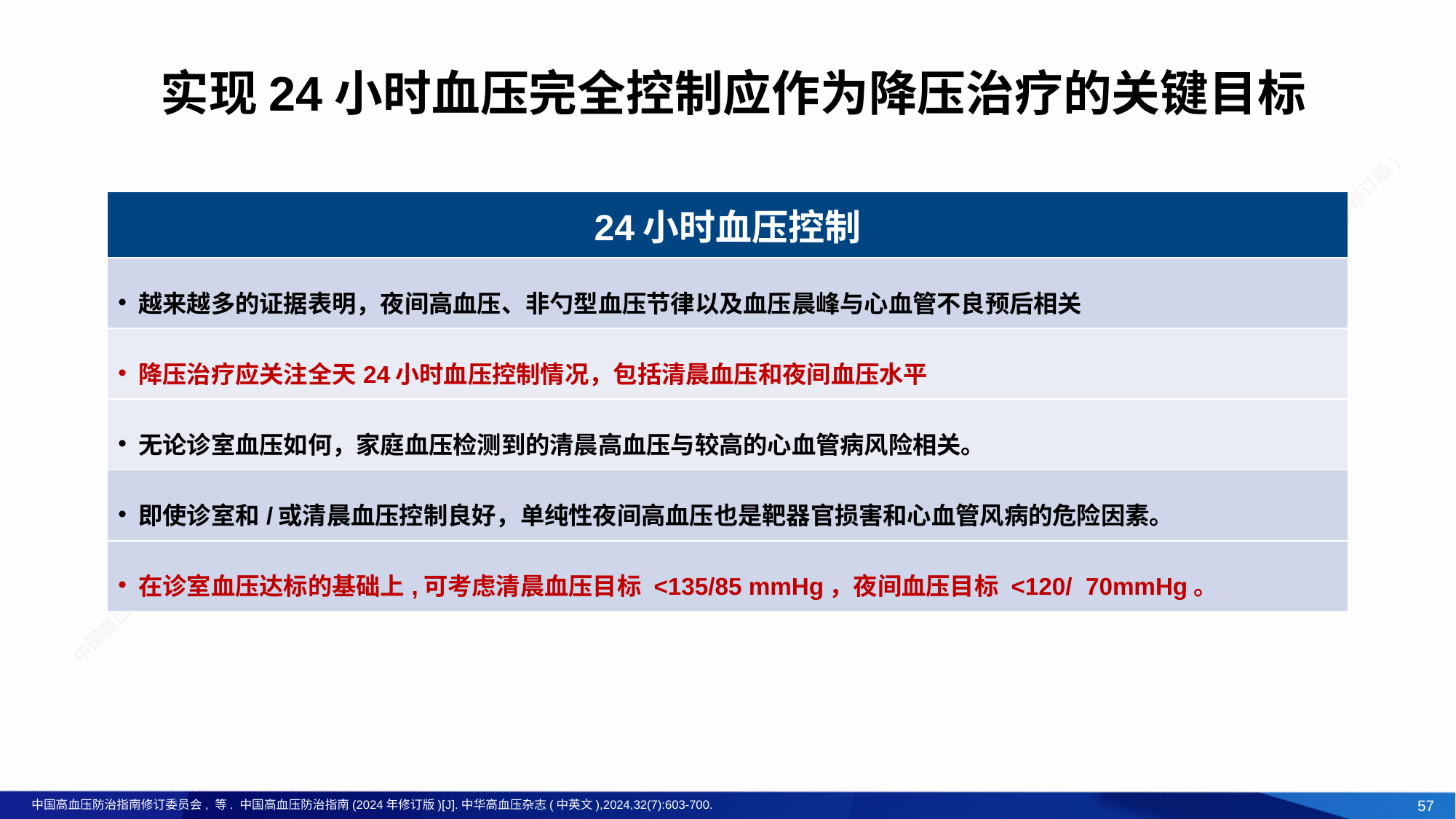

实现24小时血压完全控制应作为降压治疗的关键目标
| 24小时血压控制 |
| --- |
| 越来越多的证据表明，夜间高血压、非勺型血压节律以及血压晨峰与心血管不良预后相关 |
| 降压治疗应关注全天24小时血压控制情况，包括清晨血压和夜间血压水平 |
| 无论诊室血压如何，家庭血压检测到的清晨高血压与较高的心血管病风险相关。 |
| 即使诊室和/或清晨血压控制良好，单纯性夜间高血压也是靶器官损害和心血管风病的危险因素。 |
| 在诊室血压达标的基础上,可考虑清晨血压目标 <135/85 mmHg，夜间血压目标 <120/  70mmHg。 |
中国高血压年会，2023年3月11日，重庆